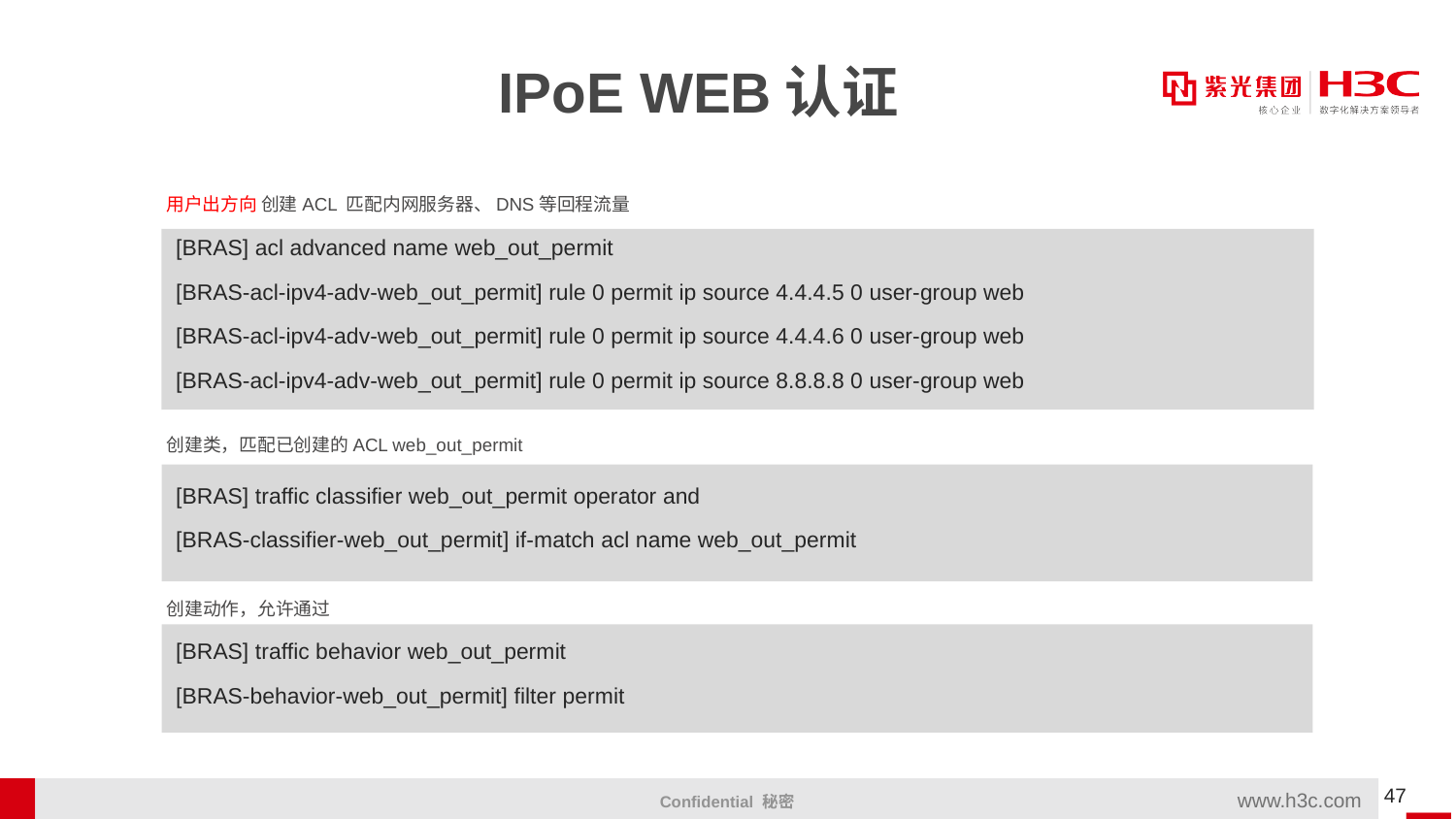

# IPoE WEB认证

用户出方向 创建ACL 匹配内网服务器、DNS等回程流量
[BRAS] acl advanced name web_out_permit
[BRAS-acl-ipv4-adv-web_out_permit] rule 0 permit ip source 4.4.4.5 0 user-group web
[BRAS-acl-ipv4-adv-web_out_permit] rule 0 permit ip source 4.4.4.6 0 user-group web
[BRAS-acl-ipv4-adv-web_out_permit] rule 0 permit ip source 8.8.8.8 0 user-group web
创建类，匹配已创建的ACL web_out_permit
[BRAS] traffic classifier web_out_permit operator and
[BRAS-classifier-web_out_permit] if-match acl name web_out_permit
创建动作，允许通过
[BRAS] traffic behavior web_out_permit
[BRAS-behavior-web_out_permit] filter permit